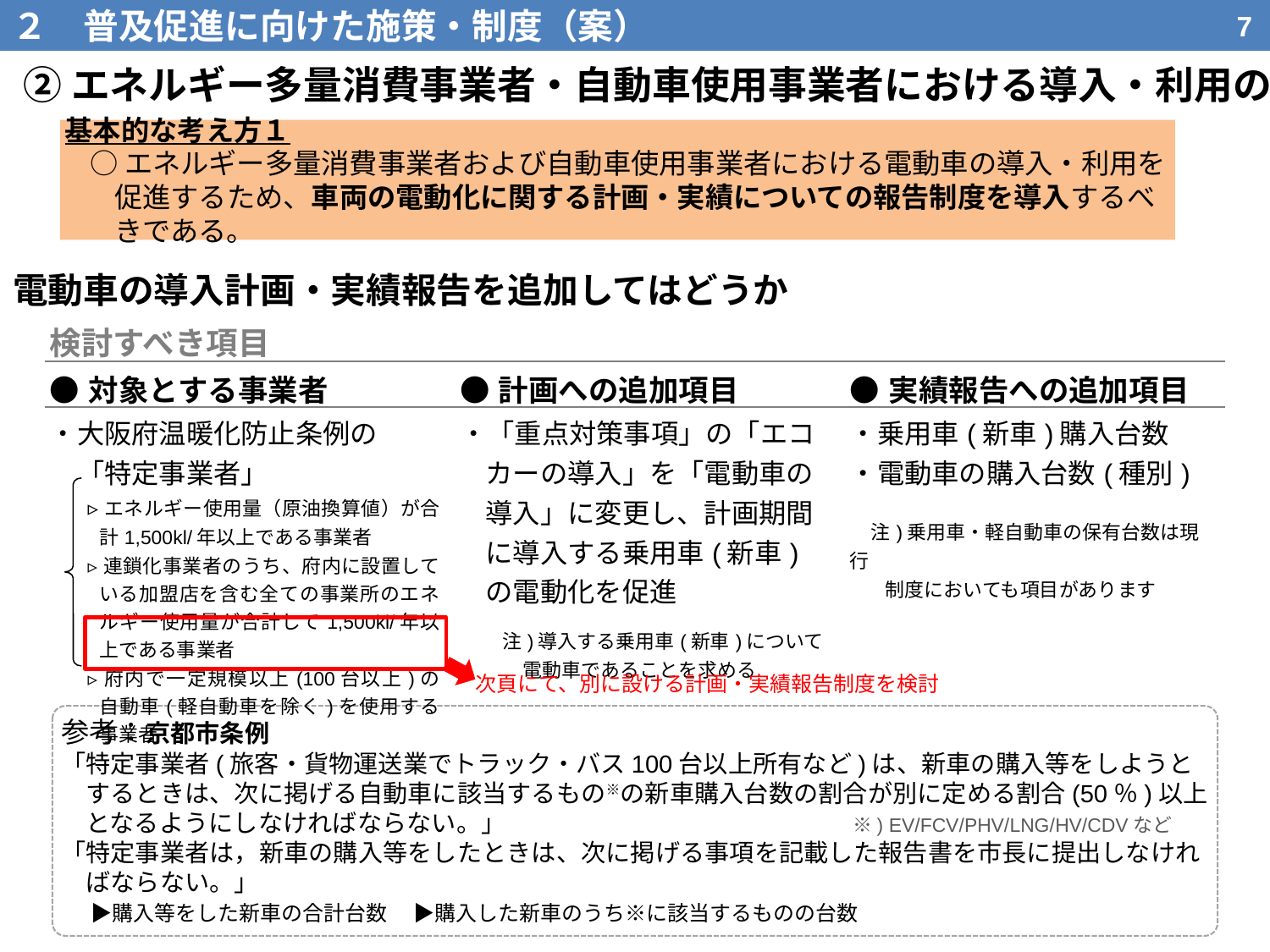

２　普及促進に向けた施策・制度（案）
7
②エネルギー多量消費事業者・自動車使用事業者における導入・利用の促進
基本的な考え方１
○エネルギー多量消費事業者および自動車使用事業者における電動車の導入・利用を促進するため、車両の電動化に関する計画・実績についての報告制度を導入するべきである。
電動車の導入計画・実績報告を追加してはどうか
| 検討すべき項目 |  |  |
| --- | --- | --- |
| ●対象とする事業者 | ●計画への追加項目 | ●実績報告への追加項目 |
| ・大阪府温暖化防止条例の 　「特定事業者」 ▹エネルギー使用量（原油換算値）が合計1,500kl/年以上である事業者 ▹連鎖化事業者のうち、府内に設置している加盟店を含む全ての事業所のエネルギー使用量が合計して1,500kl/年以上である事業者 ▹府内で一定規模以上(100台以上)の自動車(軽自動車を除く)を使用する事業者 | ・「重点対策事項」の「エコカーの導入」を「電動車の導入」に変更し、計画期間に導入する乗用車(新車)の電動化を促進 　　注)導入する乗用車(新車)について 　　　 電動車であることを求める | ・乗用車(新車)購入台数 ・電動車の購入台数(種別) 　注)乗用車・軽自動車の保有台数は現行 制度においても項目があります |

次頁にて、別に設ける計画・実績報告制度を検討
参考：京都市条例
「特定事業者(旅客・貨物運送業でトラック・バス100台以上所有など)は、新車の購入等をしようとするときは、次に掲げる自動車に該当するもの※の新車購入台数の割合が別に定める割合(50％)以上となるようにしなければならない。」　　　　　　　　　　　　　　※) EV/FCV/PHV/LNG/HV/CDVなど
「特定事業者は，新車の購入等をしたときは、次に掲げる事項を記載した報告書を市長に提出しなければならない。」
　 ▶購入等をした新車の合計台数　 ▶購入した新車のうち※に該当するものの台数